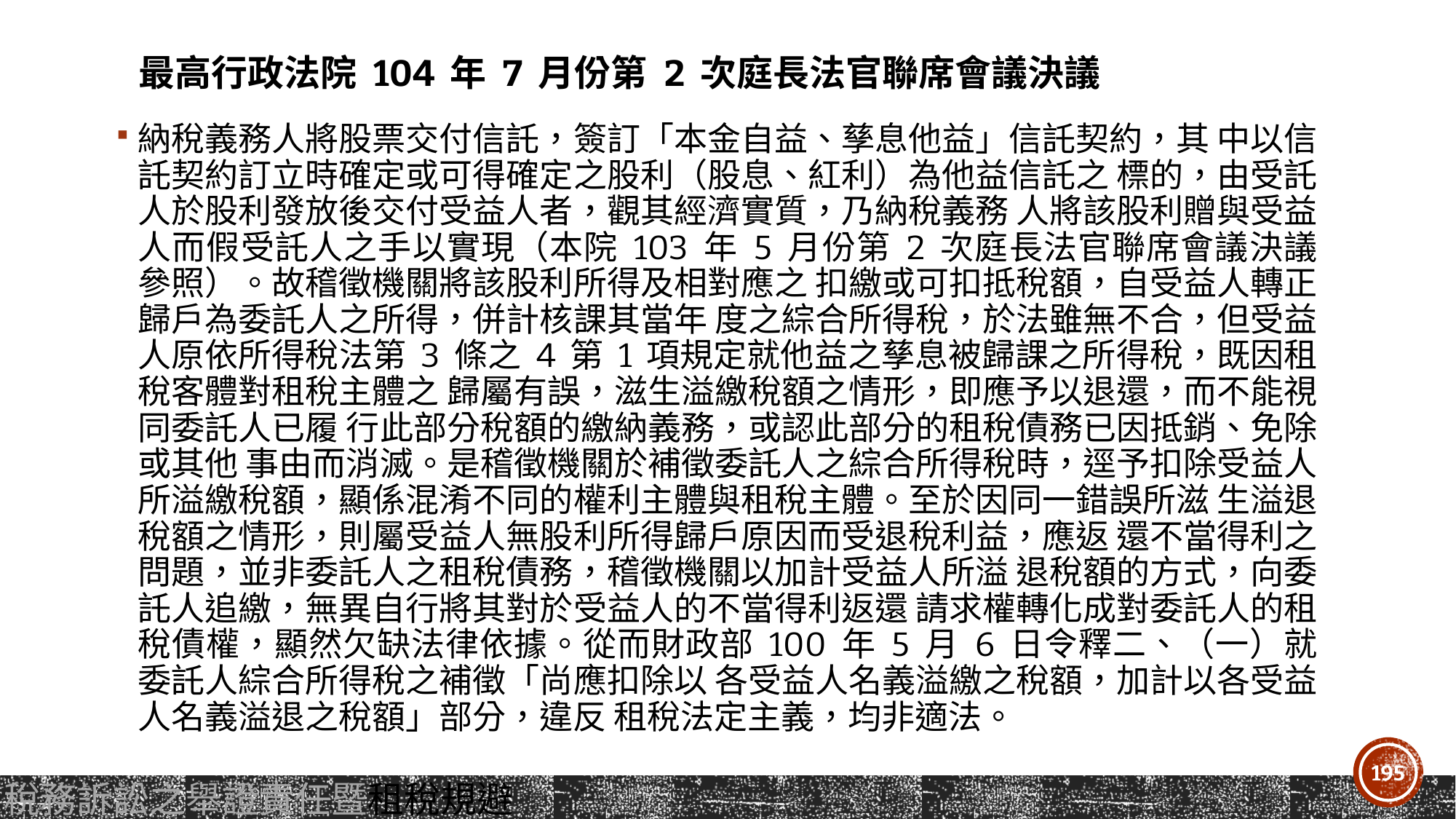

# 最高行政法院 104 年 7 月份第 2 次庭長法官聯席會議決議
納稅義務人將股票交付信託，簽訂「本金自益、孳息他益」信託契約，其 中以信託契約訂立時確定或可得確定之股利（股息、紅利）為他益信託之 標的，由受託人於股利發放後交付受益人者，觀其經濟實質，乃納稅義務 人將該股利贈與受益人而假受託人之手以實現（本院 103 年 5 月份第 2 次庭長法官聯席會議決議參照）。故稽徵機關將該股利所得及相對應之 扣繳或可扣抵稅額，自受益人轉正歸戶為委託人之所得，併計核課其當年 度之綜合所得稅，於法雖無不合，但受益人原依所得稅法第 3 條之 4 第 1 項規定就他益之孳息被歸課之所得稅，既因租稅客體對租稅主體之 歸屬有誤，滋生溢繳稅額之情形，即應予以退還，而不能視同委託人已履 行此部分稅額的繳納義務，或認此部分的租稅債務已因抵銷、免除或其他 事由而消滅。是稽徵機關於補徵委託人之綜合所得稅時，逕予扣除受益人 所溢繳稅額，顯係混淆不同的權利主體與租稅主體。至於因同一錯誤所滋 生溢退稅額之情形，則屬受益人無股利所得歸戶原因而受退稅利益，應返 還不當得利之問題，並非委託人之租稅債務，稽徵機關以加計受益人所溢 退稅額的方式，向委託人追繳，無異自行將其對於受益人的不當得利返還 請求權轉化成對委託人的租稅債權，顯然欠缺法律依據。從而財政部 100 年 5 月 6 日令釋二、（一）就委託人綜合所得稅之補徵「尚應扣除以 各受益人名義溢繳之稅額，加計以各受益人名義溢退之稅額」部分，違反 租稅法定主義，均非適法。
195